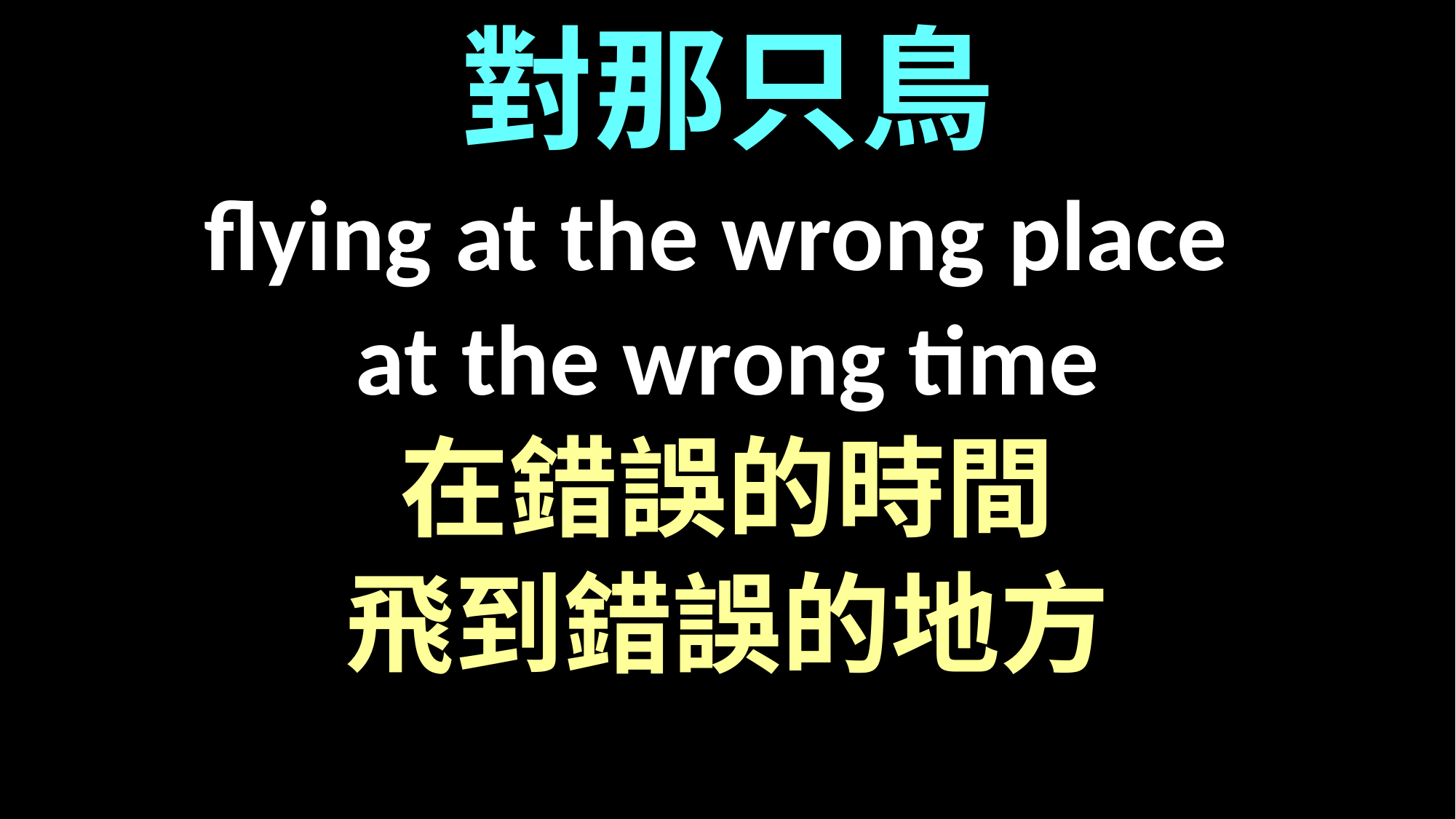

對那只鳥
flying at the wrong place
at the wrong time
在錯誤的時間
飛到錯誤的地方